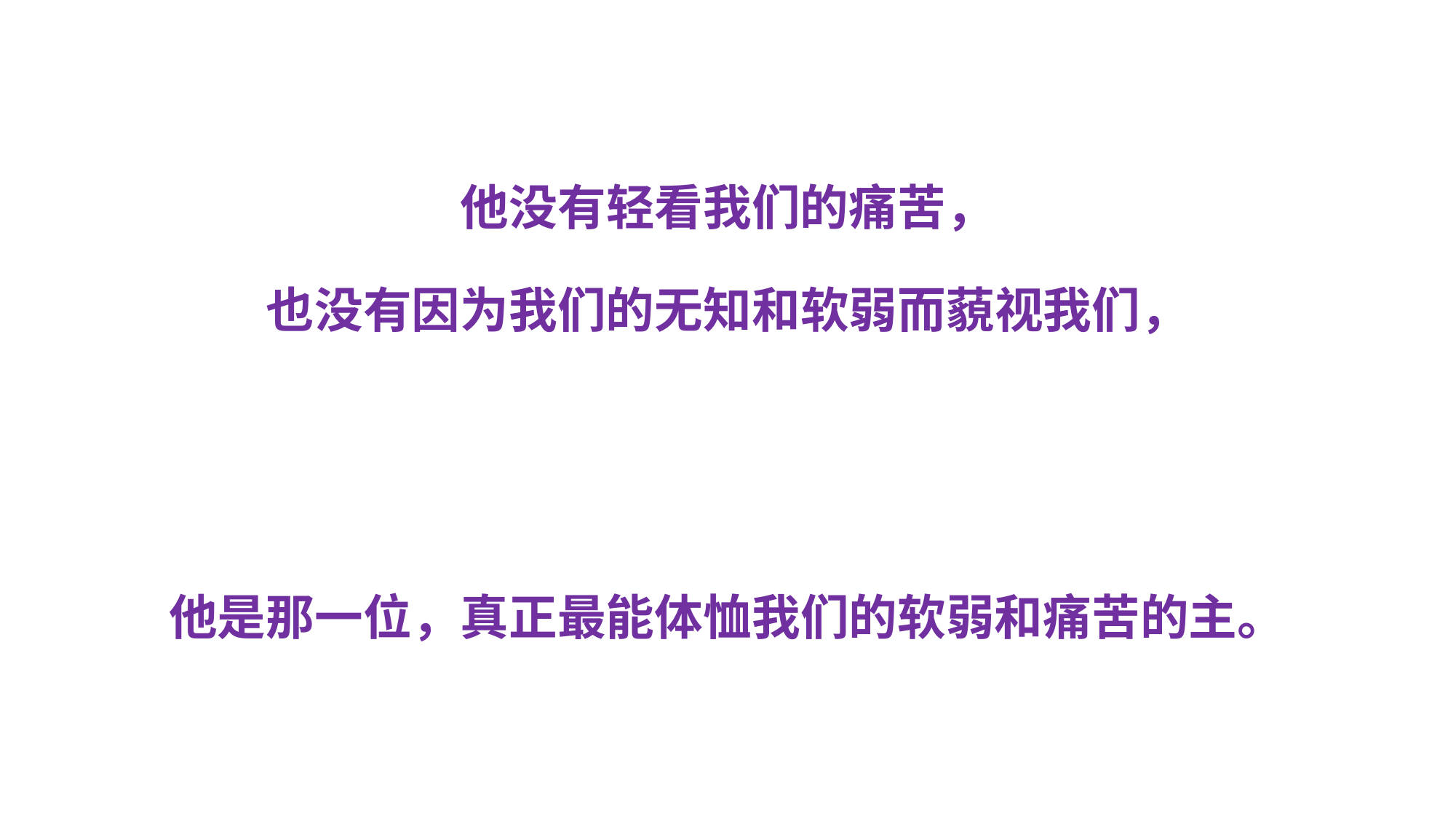

#
他没有轻看我们的痛苦，
也没有因为我们的无知和软弱而藐视我们，

他是那一位，真正最能体恤我们的软弱和痛苦的主。